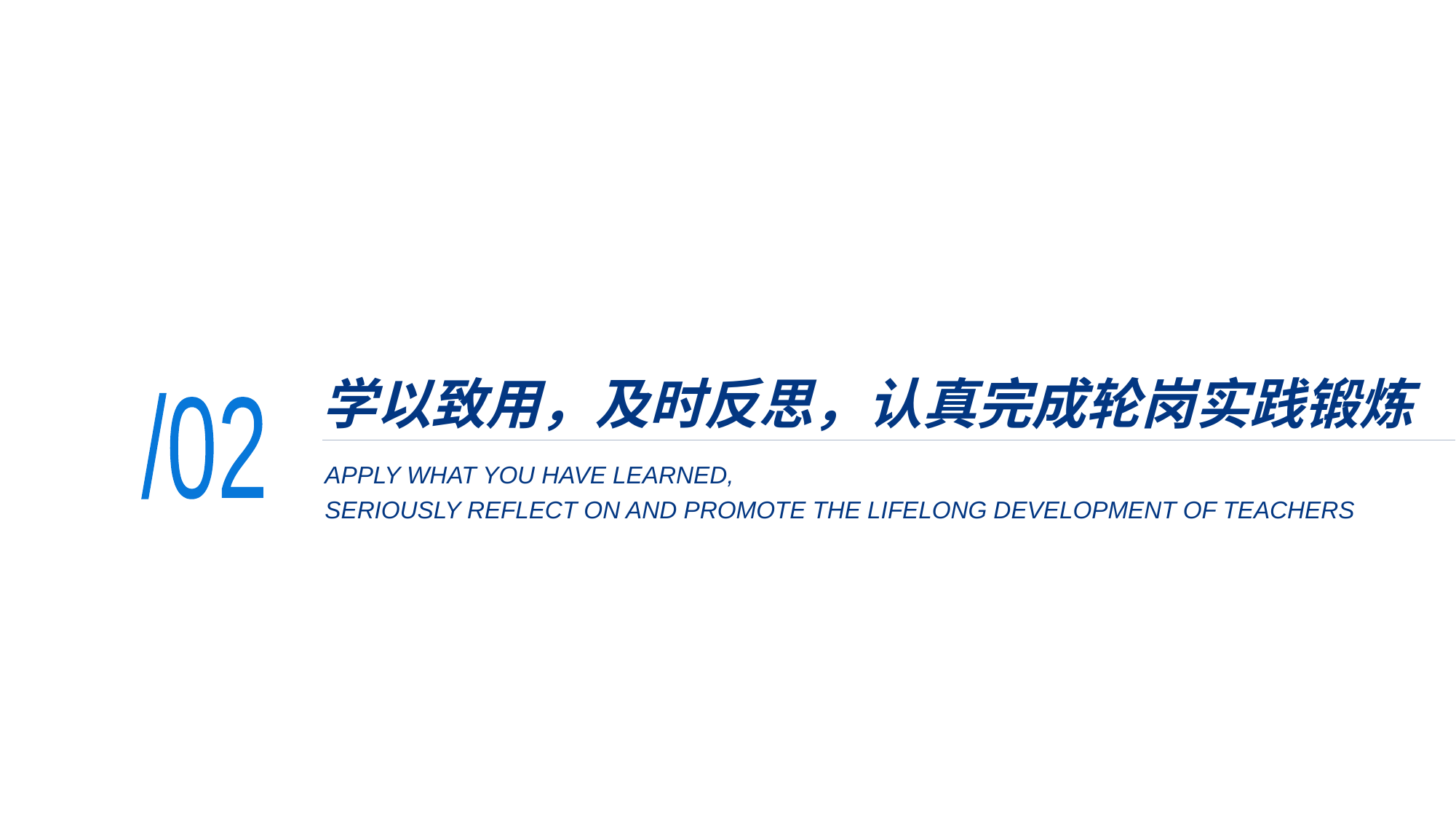

学以致用，及时反思，认真完成轮岗实践锻炼
/02
APPLY WHAT YOU HAVE LEARNED,
SERIOUSLY REFLECT ON AND PROMOTE THE LIFELONG DEVELOPMENT OF TEACHERS